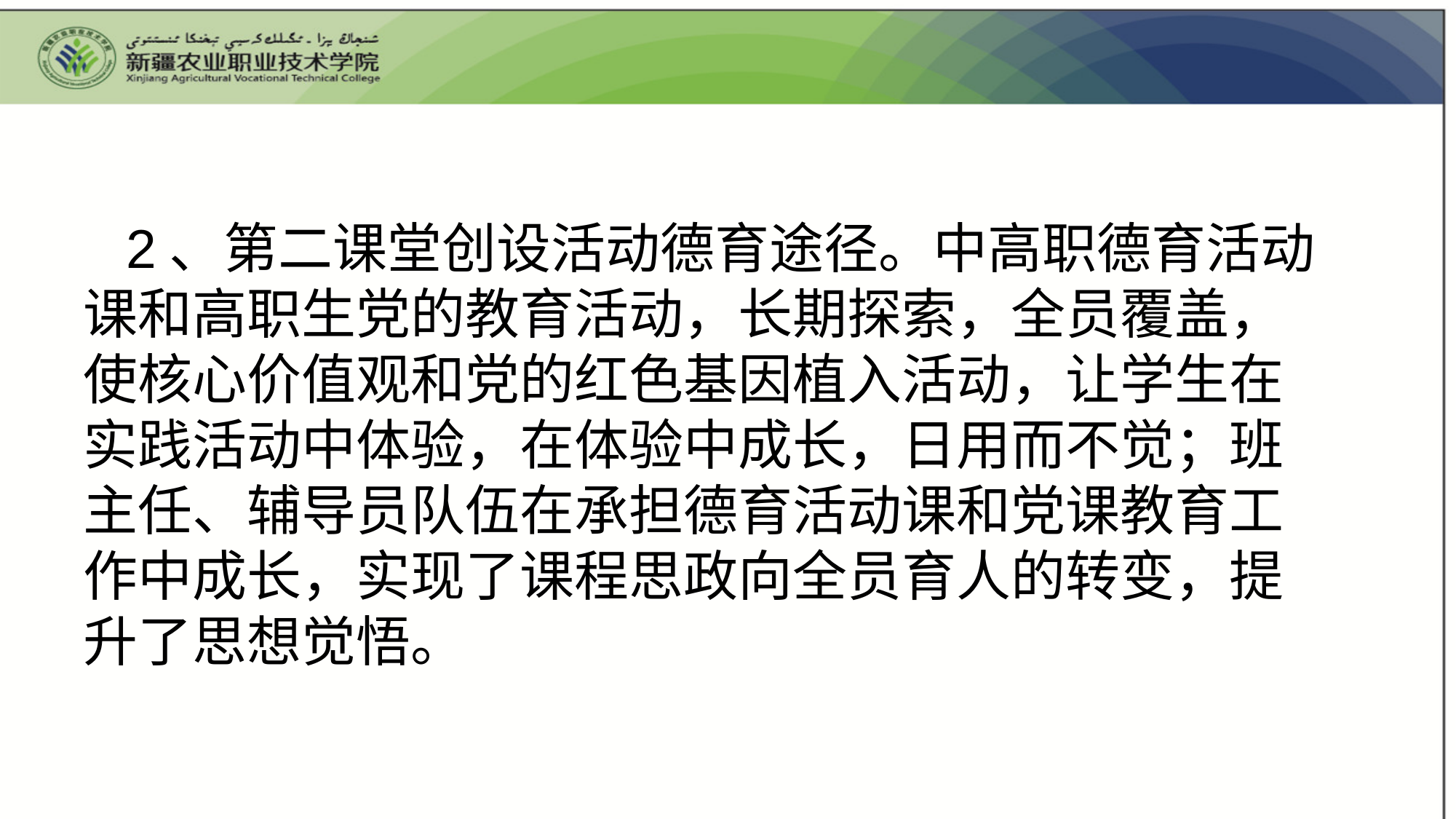

2、第二课堂创设活动德育途径。中高职德育活动课和高职生党的教育活动，长期探索，全员覆盖，使核心价值观和党的红色基因植入活动，让学生在实践活动中体验，在体验中成长，日用而不觉；班主任、辅导员队伍在承担德育活动课和党课教育工作中成长，实现了课程思政向全员育人的转变，提升了思想觉悟。